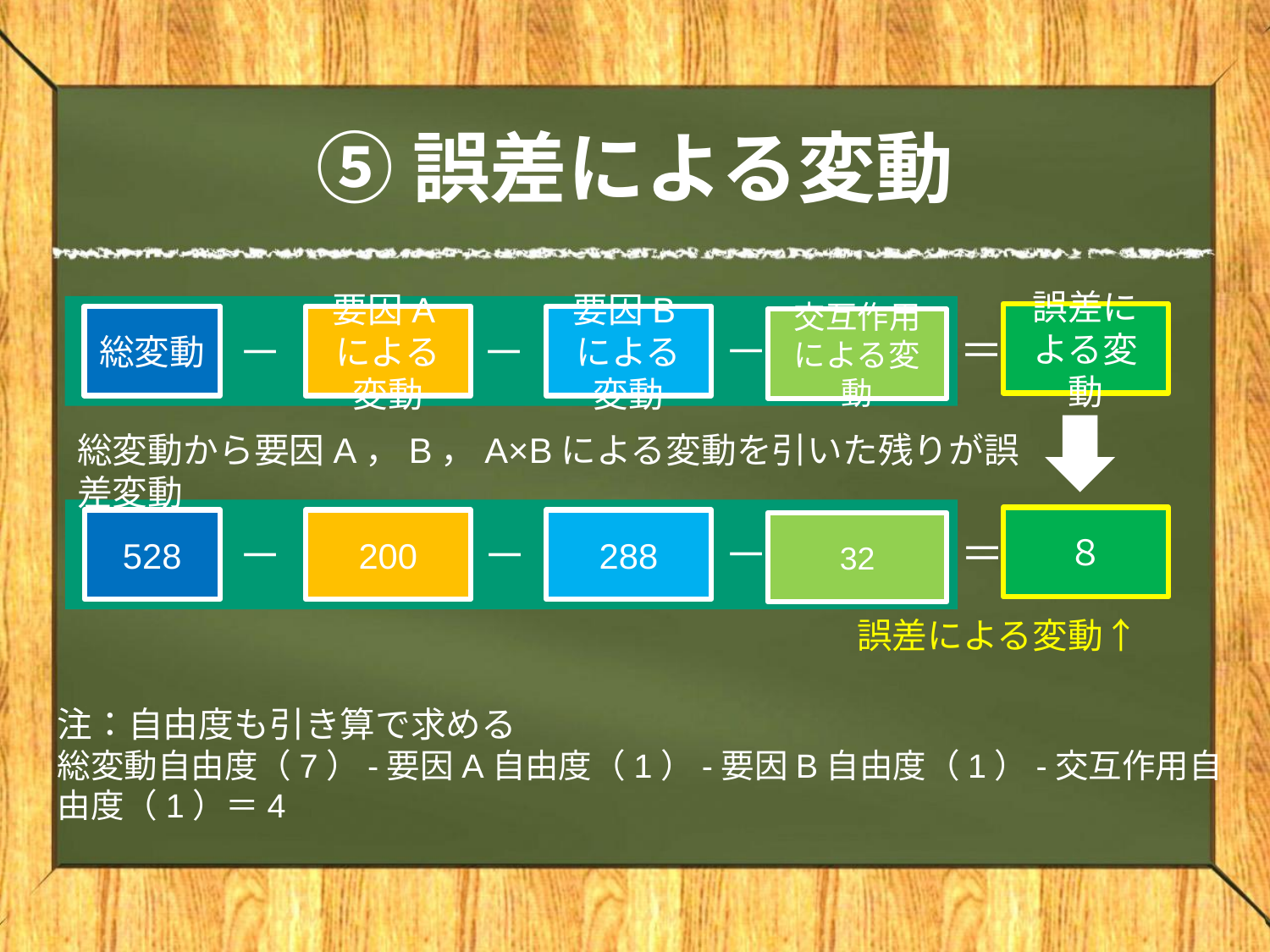

# ⑤誤差による変動

誤差による変動
要因Aによる変動
要因Bによる変動
総変動
交互作用による変動
＝
－
－
－

総変動から要因A，B，A×Bによる変動を引いた残りが誤差変動

８
200
288
528
32
＝
－
－
－
誤差による変動↑
注：自由度も引き算で求める
総変動自由度（7）-要因A自由度（1）-要因B自由度（1）-交互作用自由度（1）＝4